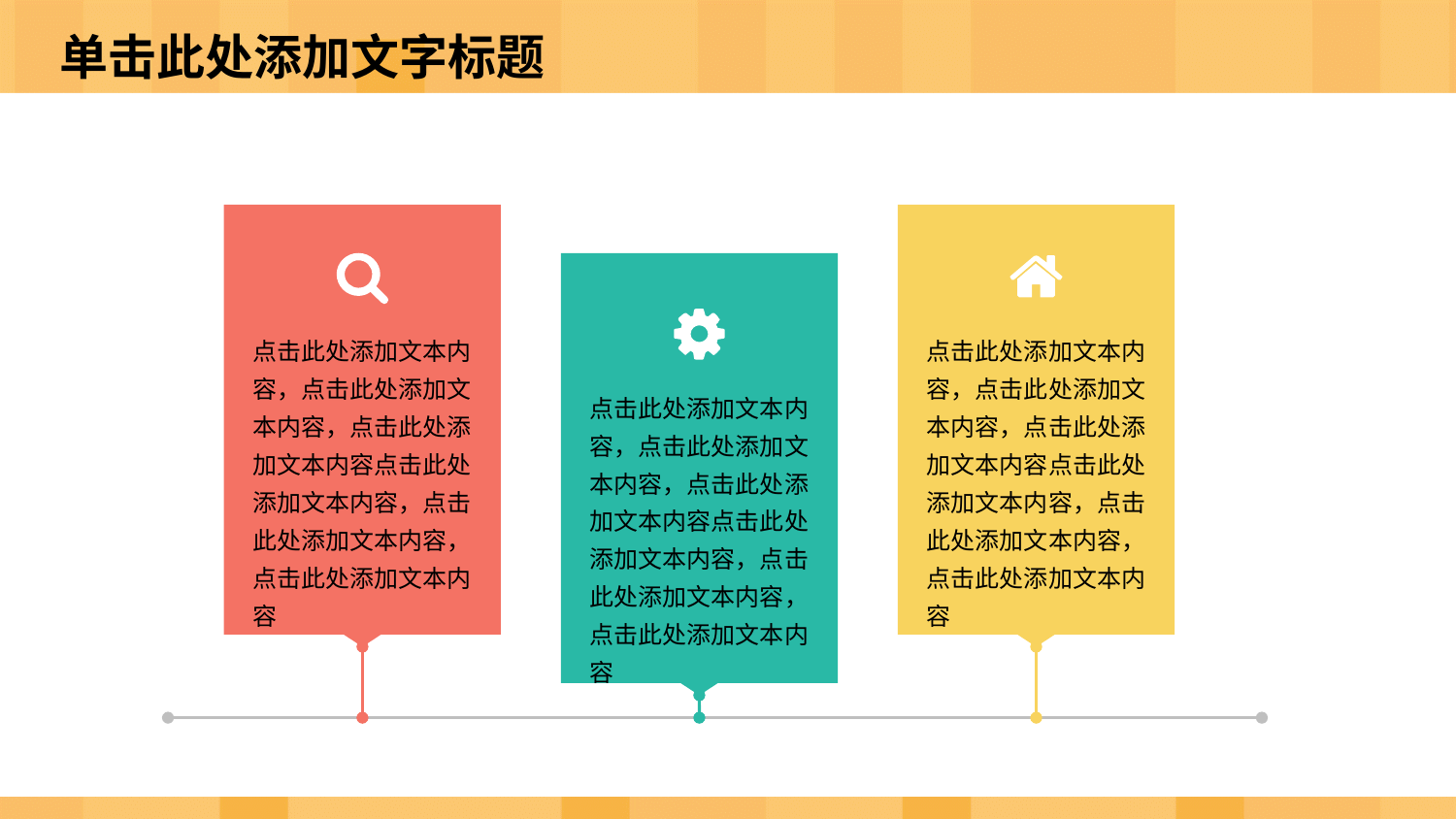

点击此处添加文本内容，点击此处添加文本内容，点击此处添加文本内容点击此处添加文本内容，点击此处添加文本内容，点击此处添加文本内容

点击此处添加文本内容，点击此处添加文本内容，点击此处添加文本内容点击此处添加文本内容，点击此处添加文本内容，点击此处添加文本内容

点击此处添加文本内容，点击此处添加文本内容，点击此处添加文本内容点击此处添加文本内容，点击此处添加文本内容，点击此处添加文本内容